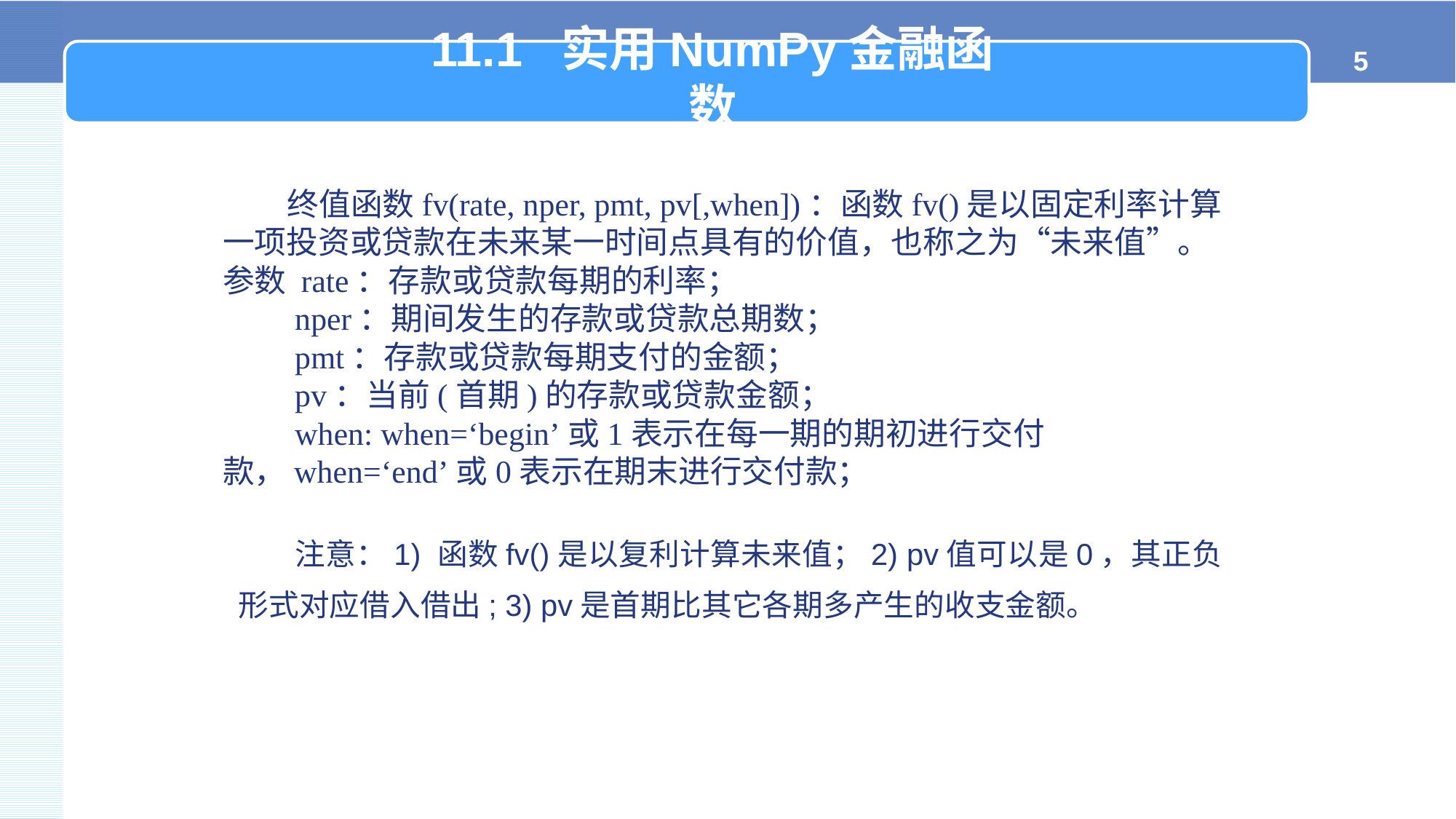

11.1  实用NumPy金融函数
        终值函数fv(rate, nper, pmt, pv[,when])：函数fv()是以固定利率计算一项投资或贷款在未来某一时间点具有的价值，也称之为“未来值”。
参数 rate：存款或贷款每期的利率；
         nper：期间发生的存款或贷款总期数；
         pmt：存款或贷款每期支付的金额；
         pv：当前(首期)的存款或贷款金额；
         when: when=‘begin’或1表示在每一期的期初进行交付款，when=‘end’或0表示在期末进行交付款；
       注意：1) 函数fv()是以复利计算未来值；2) pv值可以是0，其正负形式对应借入借出; 3) pv是首期比其它各期多产生的收支金额。